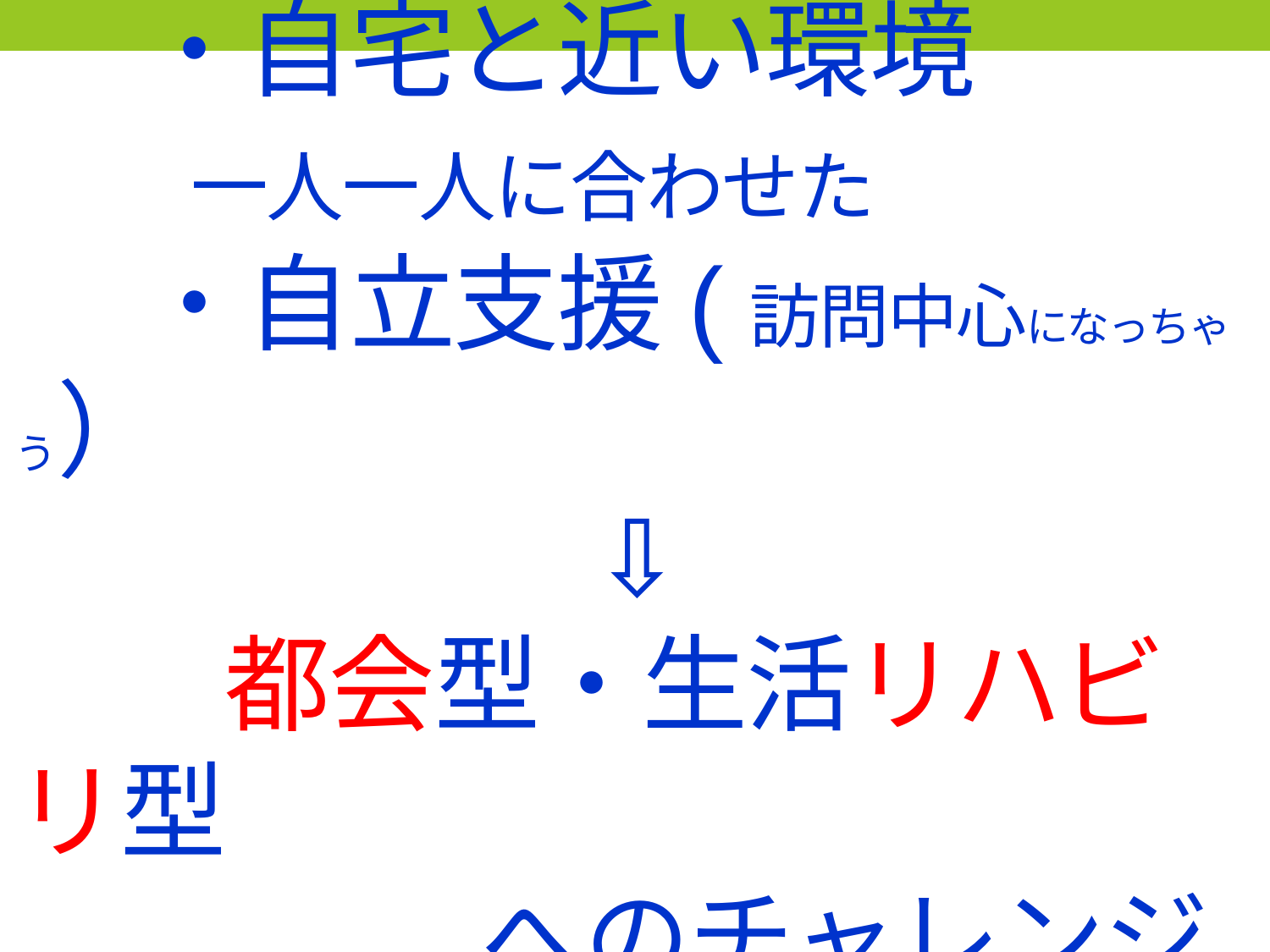

・自宅と近い環境
	 一人一人に合わせた
	・自立支援(訪問中心になっちゃう）
⇩
　　都会型・生活リハビリ型
　　　　へのチャレンジ